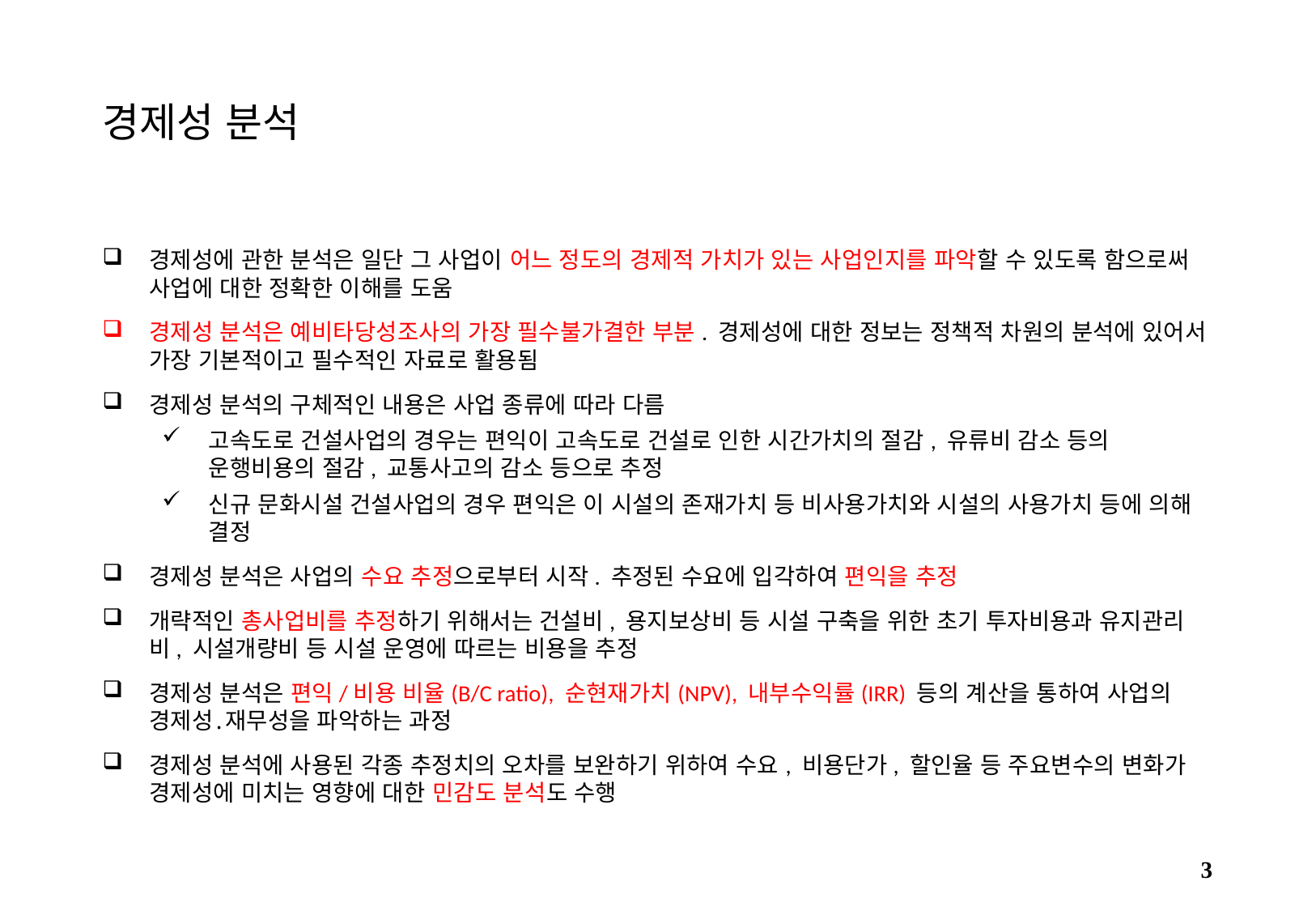

# 경제성 분석
경제성에 관한 분석은 일단 그 사업이 어느 정도의 경제적 가치가 있는 사업인지를 파악할 수 있도록 함으로써 사업에 대한 정확한 이해를 도움
경제성 분석은 예비타당성조사의 가장 필수불가결한 부분. 경제성에 대한 정보는 정책적 차원의 분석에 있어서 가장 기본적이고 필수적인 자료로 활용됨
경제성 분석의 구체적인 내용은 사업 종류에 따라 다름
고속도로 건설사업의 경우는 편익이 고속도로 건설로 인한 시간가치의 절감, 유류비 감소 등의 운행비용의 절감, 교통사고의 감소 등으로 추정
신규 문화시설 건설사업의 경우 편익은 이 시설의 존재가치 등 비사용가치와 시설의 사용가치 등에 의해 결정
경제성 분석은 사업의 수요 추정으로부터 시작. 추정된 수요에 입각하여 편익을 추정
개략적인 총사업비를 추정하기 위해서는 건설비, 용지보상비 등 시설 구축을 위한 초기 투자비용과 유지관리비, 시설개량비 등 시설 운영에 따르는 비용을 추정
경제성 분석은 편익/비용 비율(B/C ratio), 순현재가치(NPV), 내부수익률(IRR) 등의 계산을 통하여 사업의 경제성․재무성을 파악하는 과정
경제성 분석에 사용된 각종 추정치의 오차를 보완하기 위하여 수요, 비용단가, 할인율 등 주요변수의 변화가 경제성에 미치는 영향에 대한 민감도 분석도 수행
3